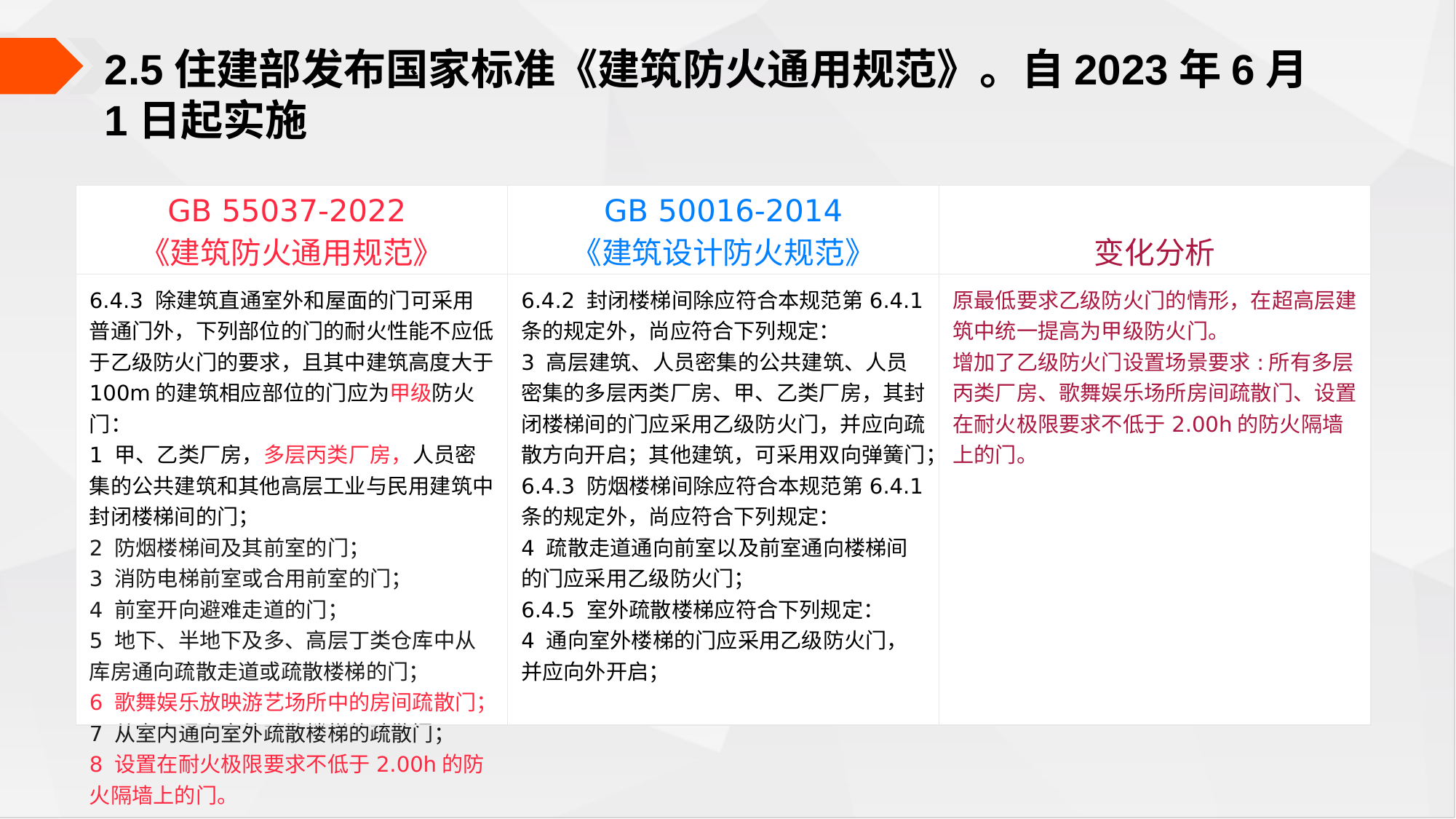

2.5住建部发布国家标准《建筑防火通用规范》。自2023年6月1日起实施

| GB 55037-2022  《建筑防火通用规范》 | GB 50016-2014 《建筑设计防火规范》 | 变化分析 |
| --- | --- | --- |
| 6.4.3 除建筑直通室外和屋面的门可采用普通门外，下列部位的门的耐火性能不应低于乙级防火门的要求，且其中建筑高度大于100m的建筑相应部位的门应为甲级防火门： 1 甲、乙类厂房，多层丙类厂房，人员密集的公共建筑和其他高层工业与民用建筑中封闭楼梯间的门； 2 防烟楼梯间及其前室的门； 3 消防电梯前室或合用前室的门； 4 前室开向避难走道的门； 5 地下、半地下及多、高层丁类仓库中从库房通向疏散走道或疏散楼梯的门； 6 歌舞娱乐放映游艺场所中的房间疏散门； 7 从室内通向室外疏散楼梯的疏散门； 8 设置在耐火极限要求不低于2.00h的防火隔墙上的门。 | 6.4.2 封闭楼梯间除应符合本规范第6.4.1 条的规定外，尚应符合下列规定： 3 高层建筑、人员密集的公共建筑、人员密集的多层丙类厂房、甲、乙类厂房，其封闭楼梯间的门应采用乙级防火门，并应向疏散方向开启；其他建筑，可采用双向弹簧门； 6.4.3 防烟楼梯间除应符合本规范第6.4.1 条的规定外，尚应符合下列规定： 4 疏散走道通向前室以及前室通向楼梯间的门应采用乙级防火门； 6.4.5 室外疏散楼梯应符合下列规定： 4 通向室外楼梯的门应采用乙级防火门，并应向外开启； | 原最低要求乙级防火门的情形，在超高层建筑中统一提高为甲级防火门。 增加了乙级防火门设置场景要求:所有多层丙类厂房、歌舞娱乐场所房间疏散门、设置在耐火极限要求不低于2.00h的防火隔墙上的门。 |